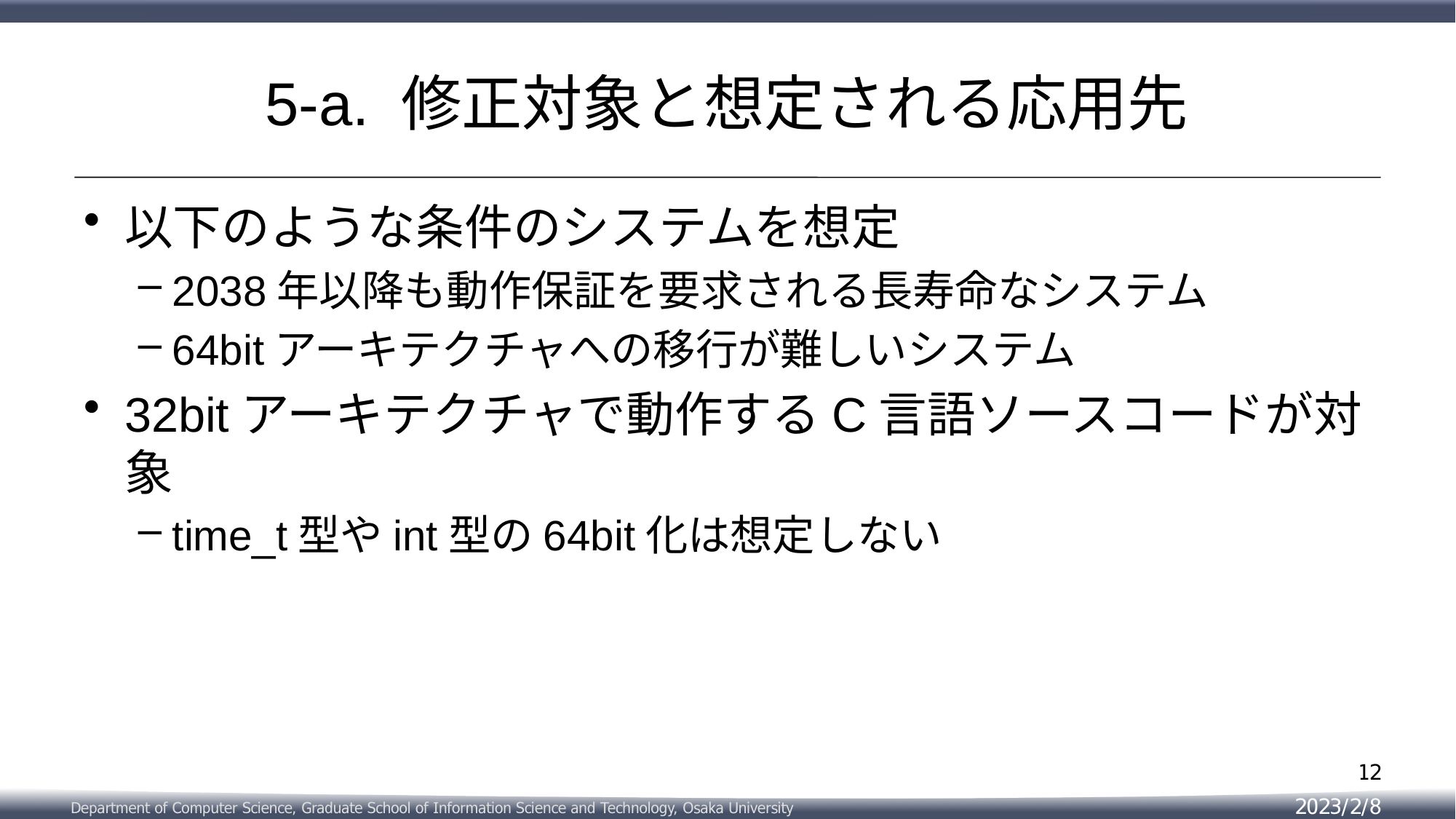

# 5-a. 修正対象と想定される応用先
以下のような条件のシステムを想定
2038年以降も動作保証を要求される長寿命なシステム
64bitアーキテクチャへの移行が難しいシステム
32bitアーキテクチャで動作するC言語ソースコードが対象
time_t型やint型の64bit化は想定しない
12
2023/2/8